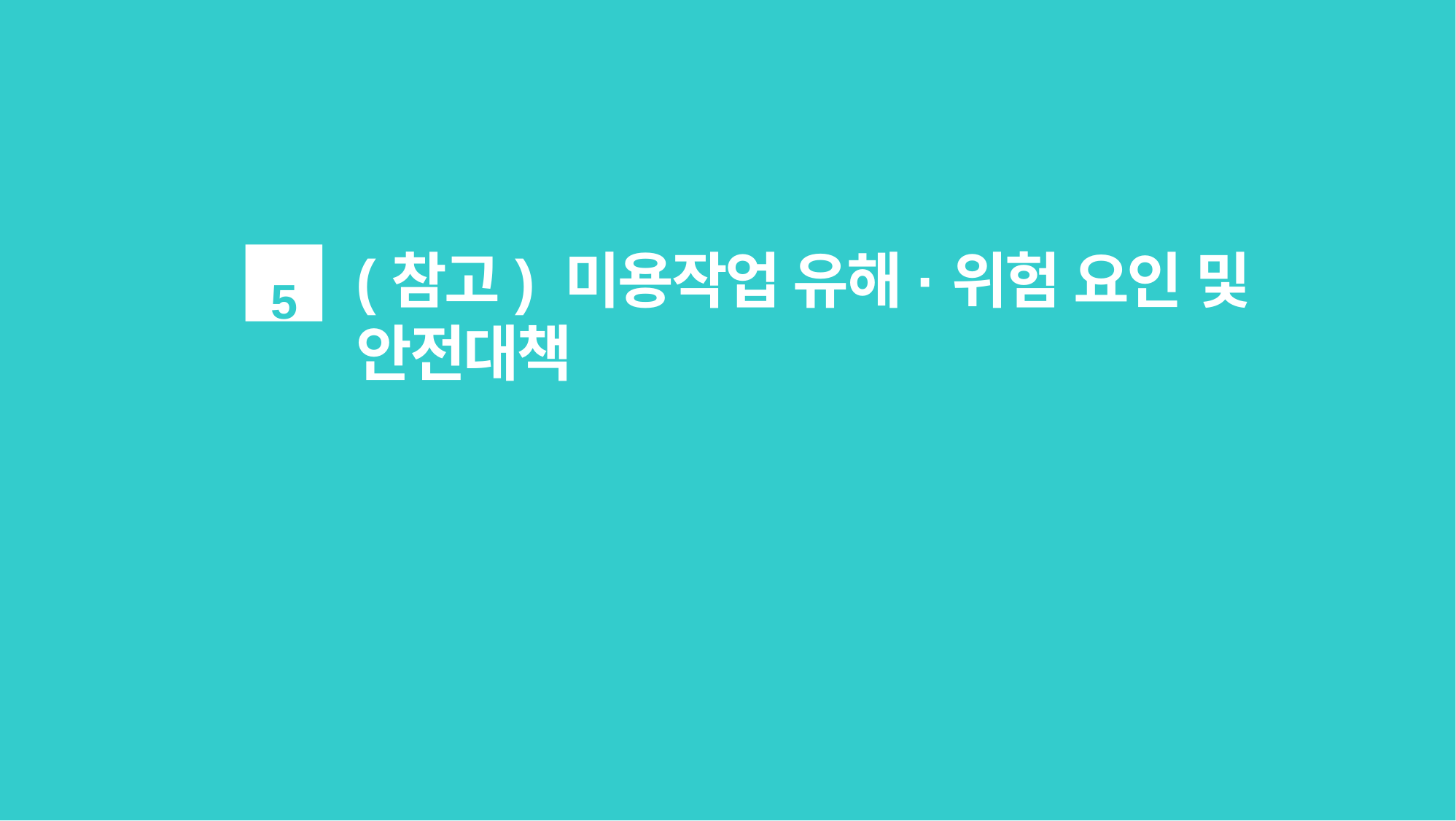

5

(참고) 미용작업 유해·위험 요인 및 안전대책